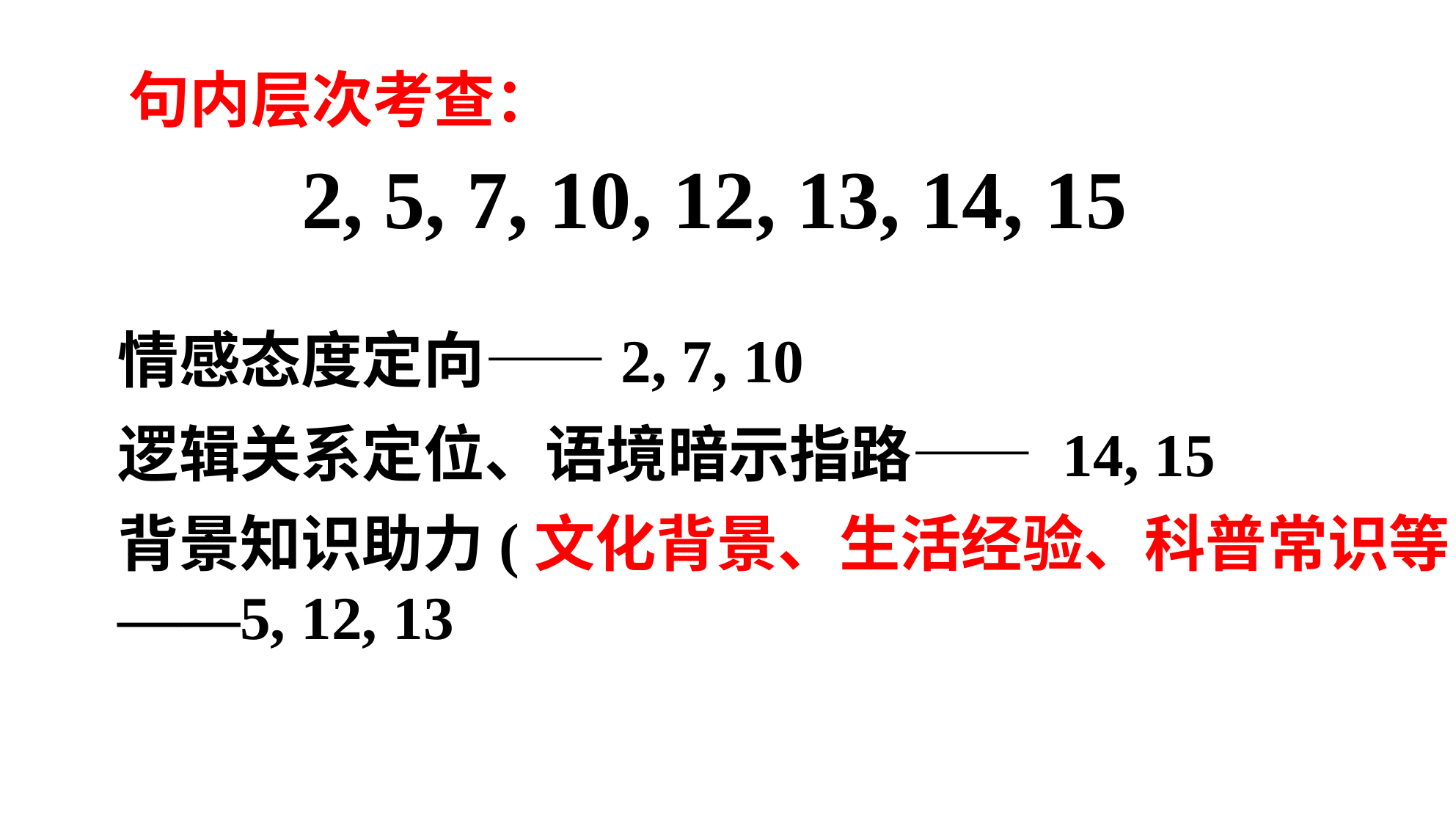

句内层次考查：
 2, 5, 7, 10, 12, 13, 14, 15
情感态度定向——2, 7, 10

逻辑关系定位、语境暗示指路—— 14, 15

背景知识助力(文化背景、生活经验、科普常识等)
——5, 12, 13